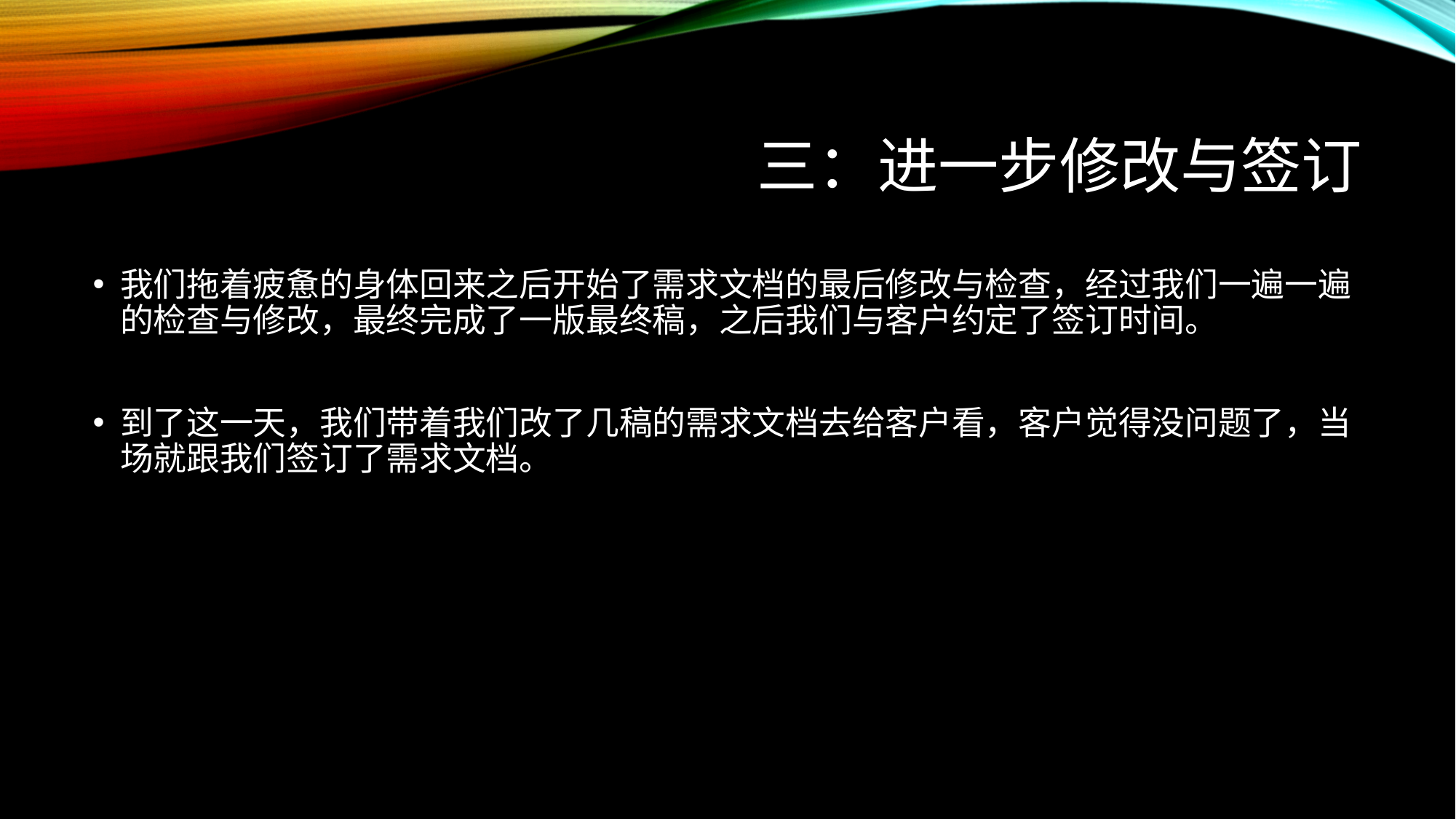

# 三：进一步修改与签订
我们拖着疲惫的身体回来之后开始了需求文档的最后修改与检查，经过我们一遍一遍的检查与修改，最终完成了一版最终稿，之后我们与客户约定了签订时间。

到了这一天，我们带着我们改了几稿的需求文档去给客户看，客户觉得没问题了，当场就跟我们签订了需求文档。